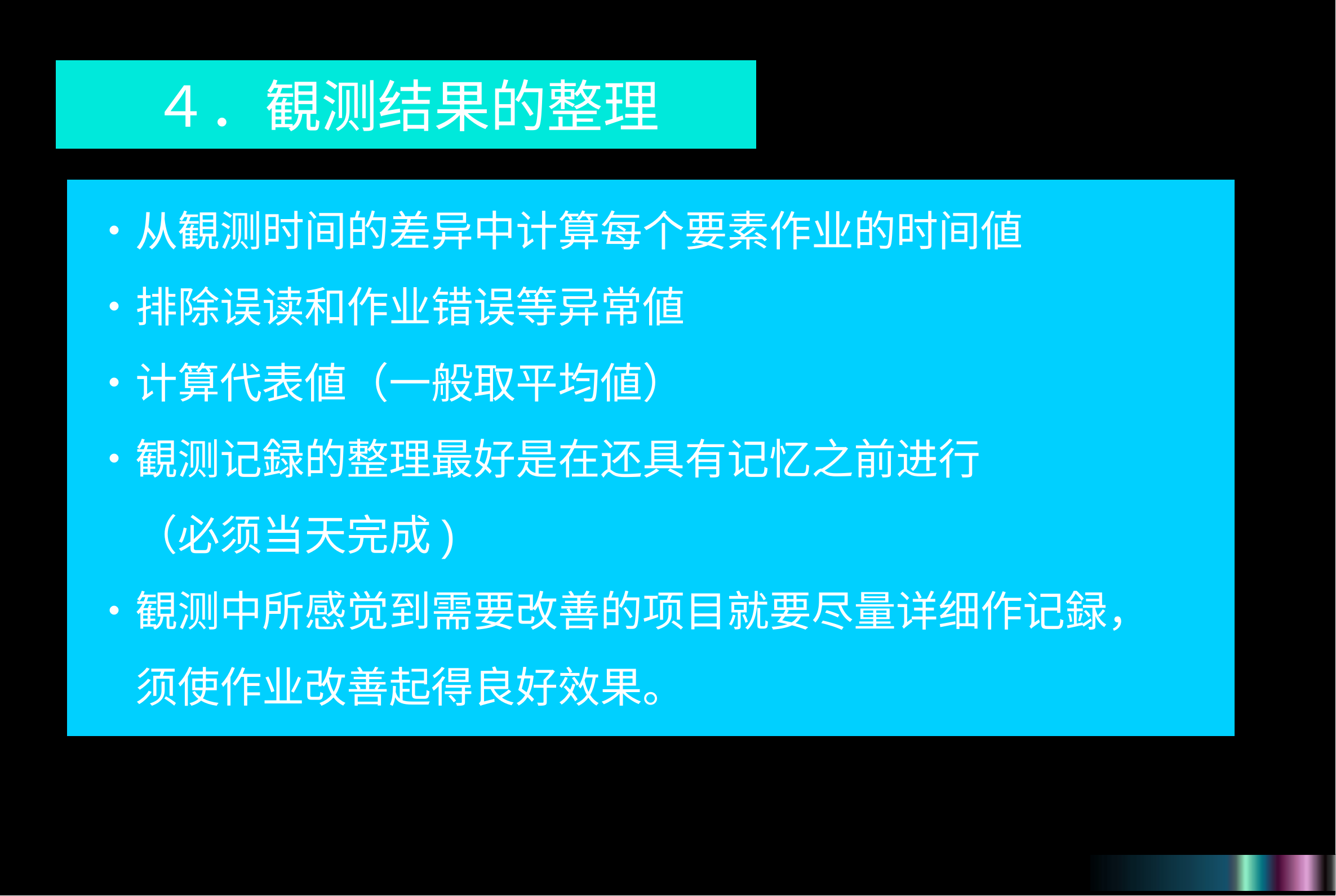

４．観测结果的整理
・从観测时间的差异中计算每个要素作业的时间値
・排除误读和作业错误等异常値
・计算代表値（一般取平均値）
・観测记録的整理最好是在还具有记忆之前进行
　（必须当天完成)
・観测中所感觉到需要改善的项目就要尽量详细作记録，
　须使作业改善起得良好效果。